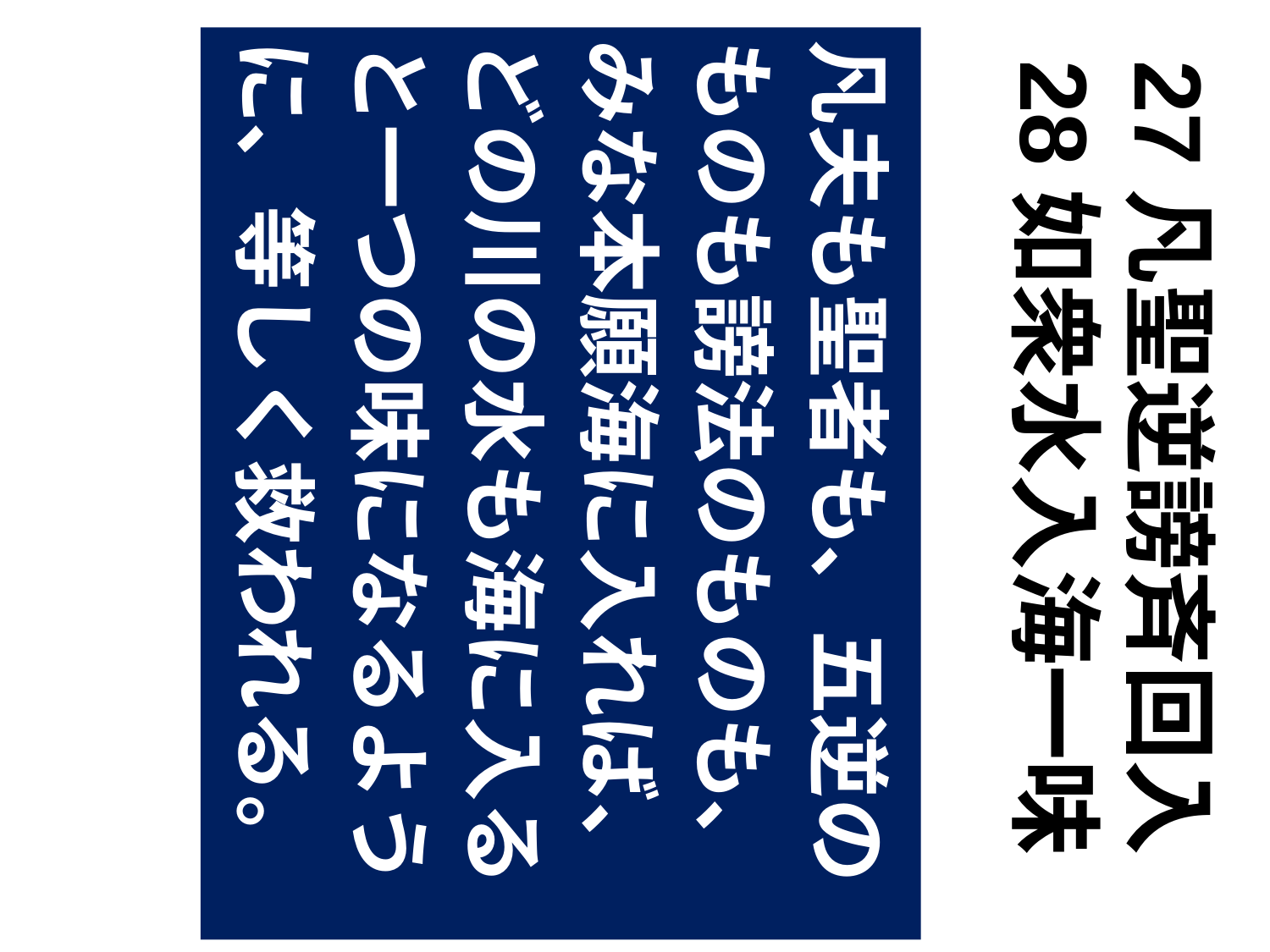

凡夫も聖者も、五逆のものも謗法のものも、みな本願海に入れば、どの川の水も海に入ると一つの味になるように、等しく救われる。
27凡聖逆謗斉回入
28如衆水入海一味